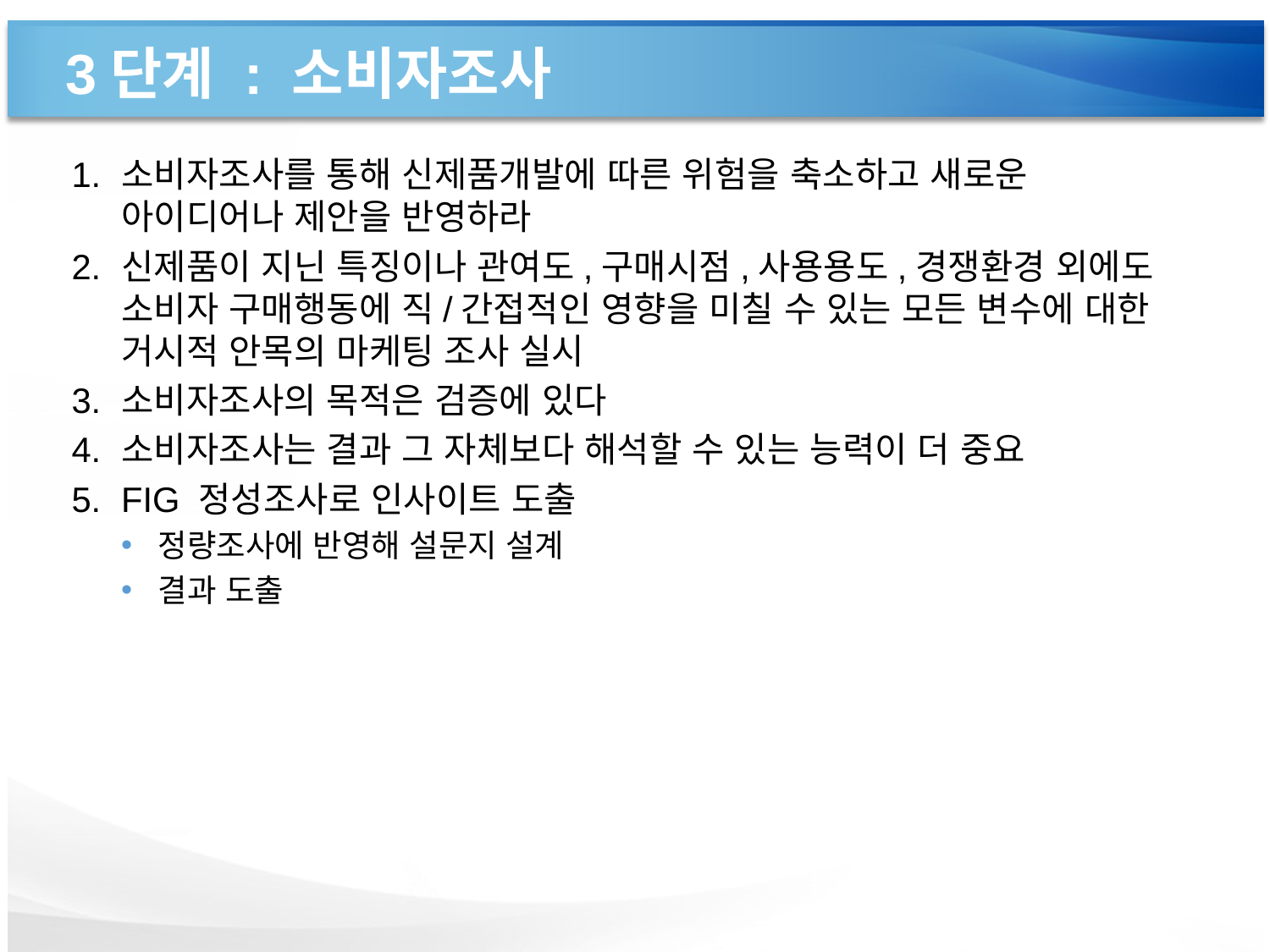

# 3단계 : 소비자조사
소비자조사를 통해 신제품개발에 따른 위험을 축소하고 새로운 아이디어나 제안을 반영하라
신제품이 지닌 특징이나 관여도,구매시점,사용용도,경쟁환경 외에도 소비자 구매행동에 직/간접적인 영향을 미칠 수 있는 모든 변수에 대한 거시적 안목의 마케팅 조사 실시
소비자조사의 목적은 검증에 있다
소비자조사는 결과 그 자체보다 해석할 수 있는 능력이 더 중요
FIG 정성조사로 인사이트 도출
정량조사에 반영해 설문지 설계
결과 도출